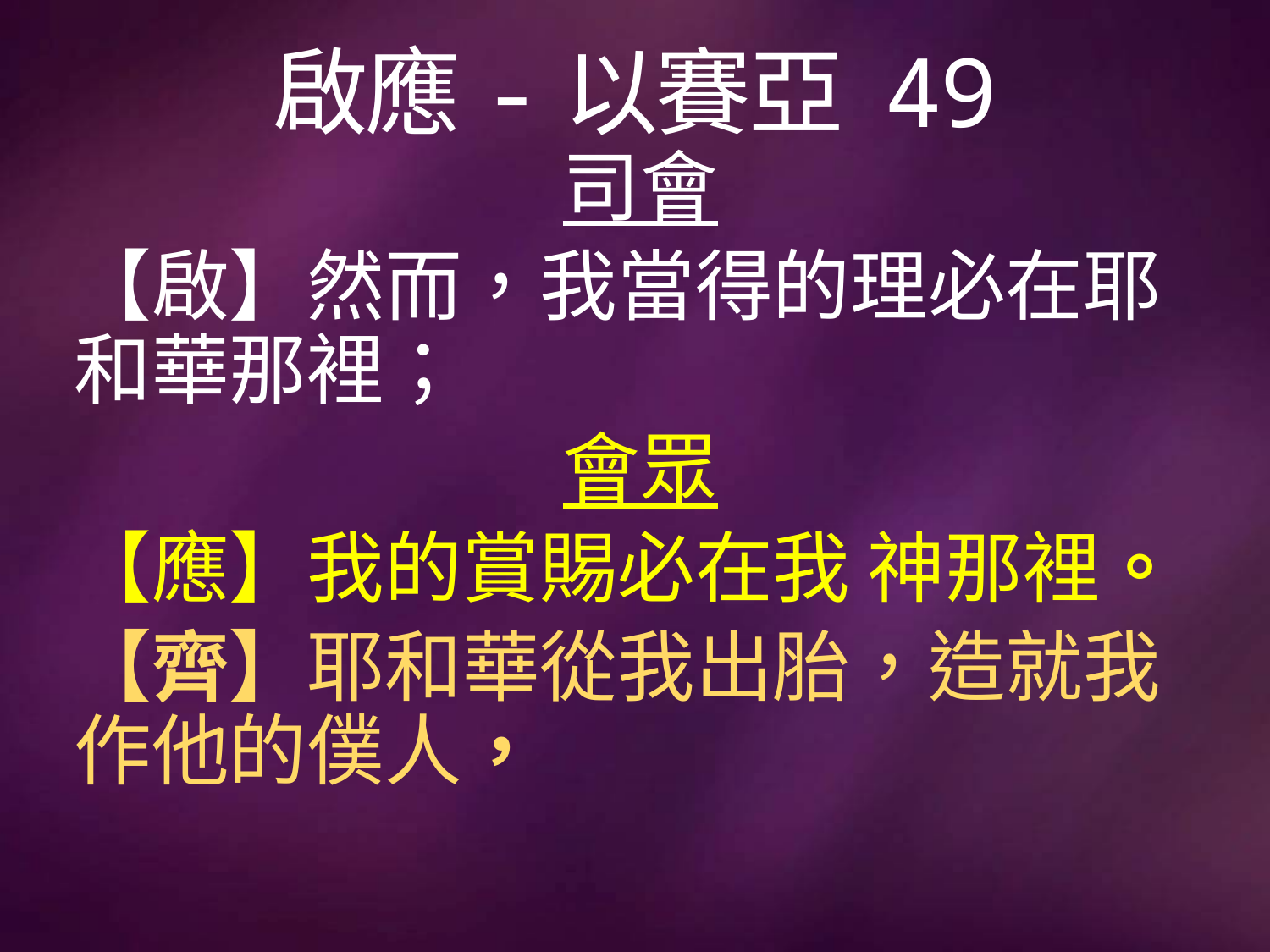

# 啟應-以賽亞 49
司會
【啟】然而，我當得的理必在耶和華那裡；
會眾
【應】我的賞賜必在我 神那裡。
【齊】耶和華從我出胎，造就我作他的僕人，